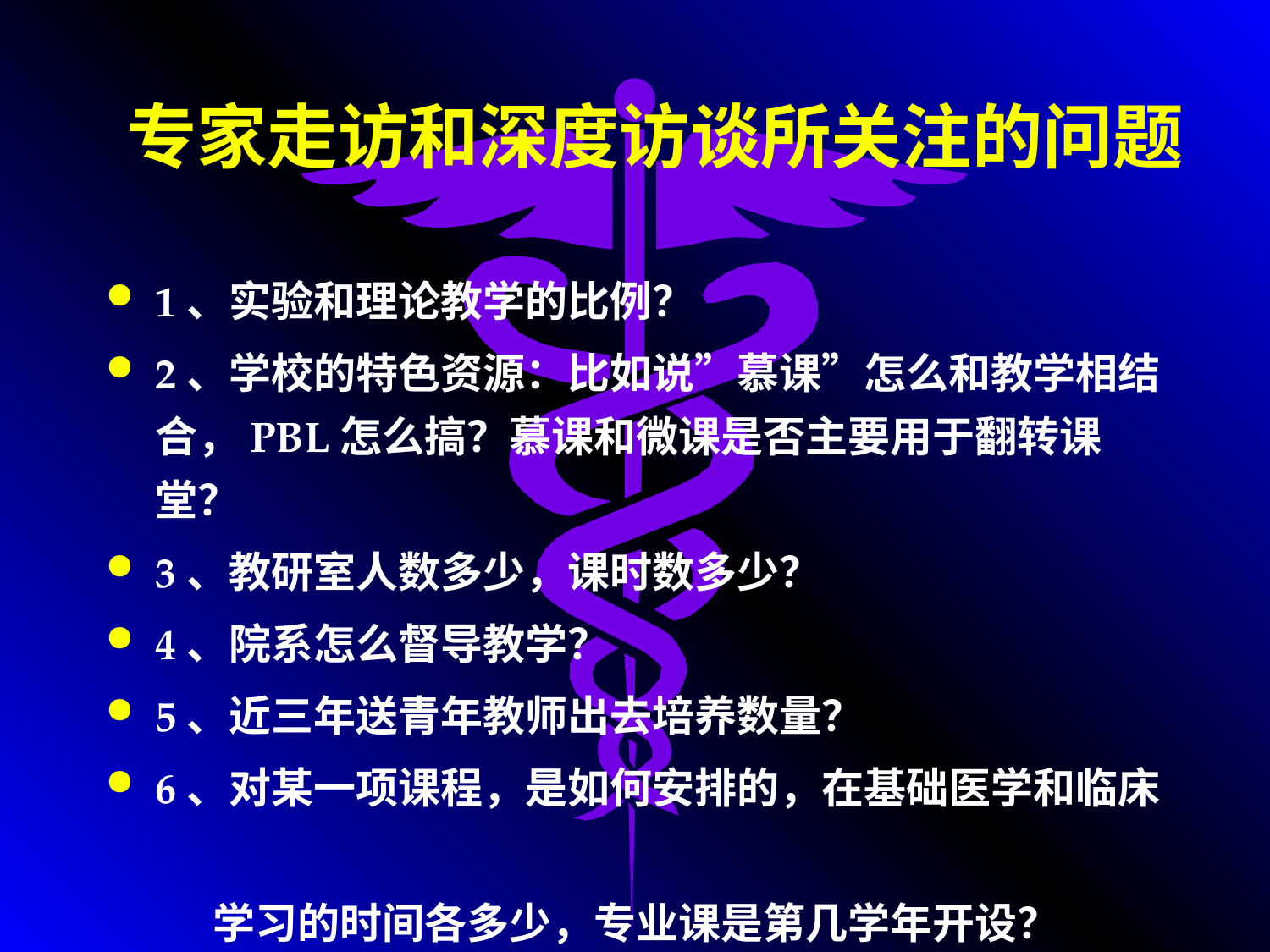

# 专家走访和深度访谈所关注的问题
1、实验和理论教学的比例？
2、学校的特色资源：比如说”慕课”怎么和教学相结合，PBL怎么搞？慕课和微课是否主要用于翻转课堂？
3、教研室人数多少，课时数多少？
4、院系怎么督导教学？
5、近三年送青年教师出去培养数量？
6、对某一项课程，是如何安排的，在基础医学和临床
          学习的时间各多少，专业课是第几学年开设？